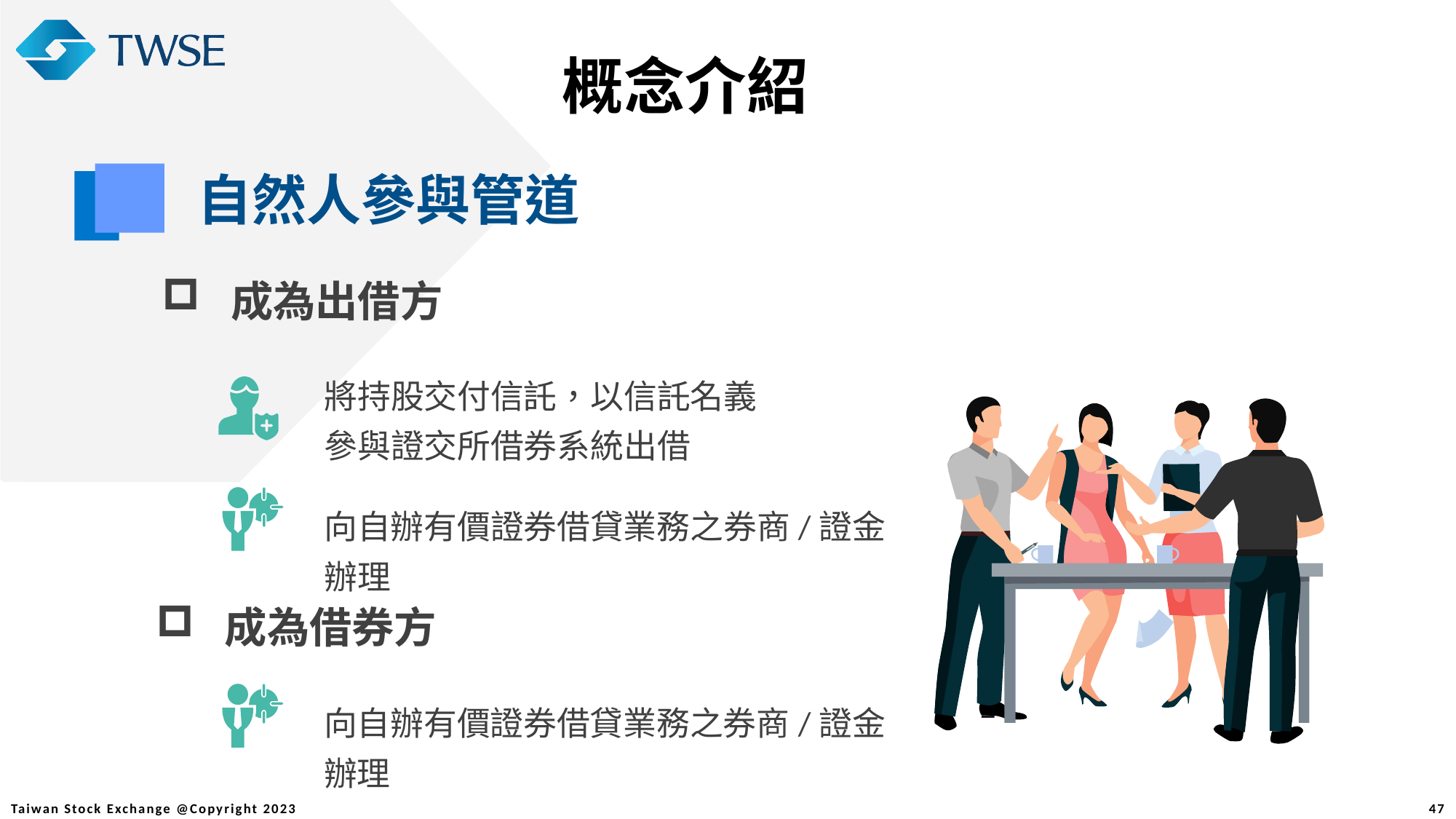

概念介紹

自然人參與管道
  成為出借方
將持股交付信託，以信託名義
參與證交所借券系統出借

向自辦有價證券借貸業務之券商/證金辦理
  成為借券方

向自辦有價證券借貸業務之券商/證金辦理
47